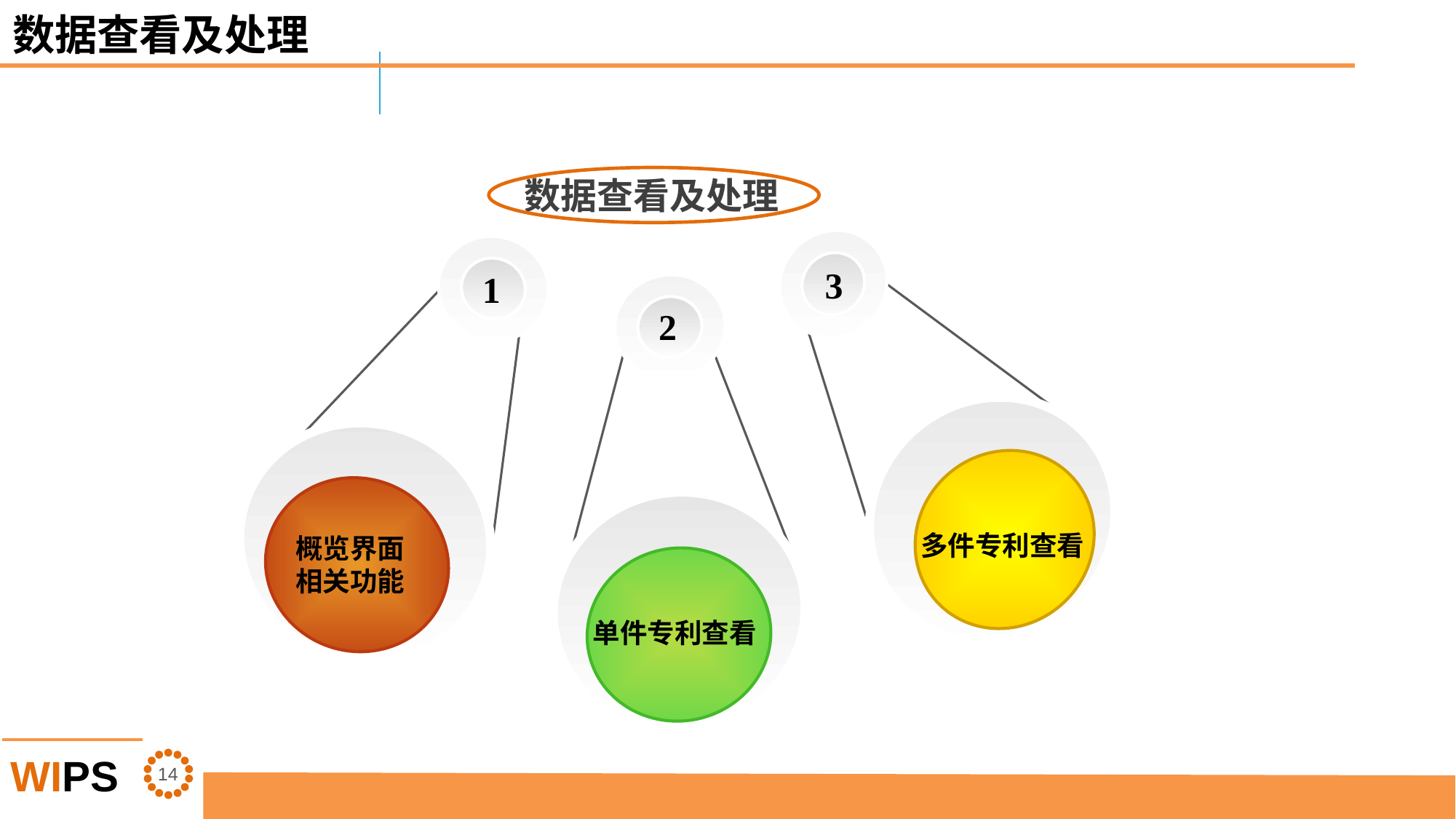

数据查看及处理
数据查看及处理

3
1

2
多件专利查看
概览界面相关功能
单件专利查看
14